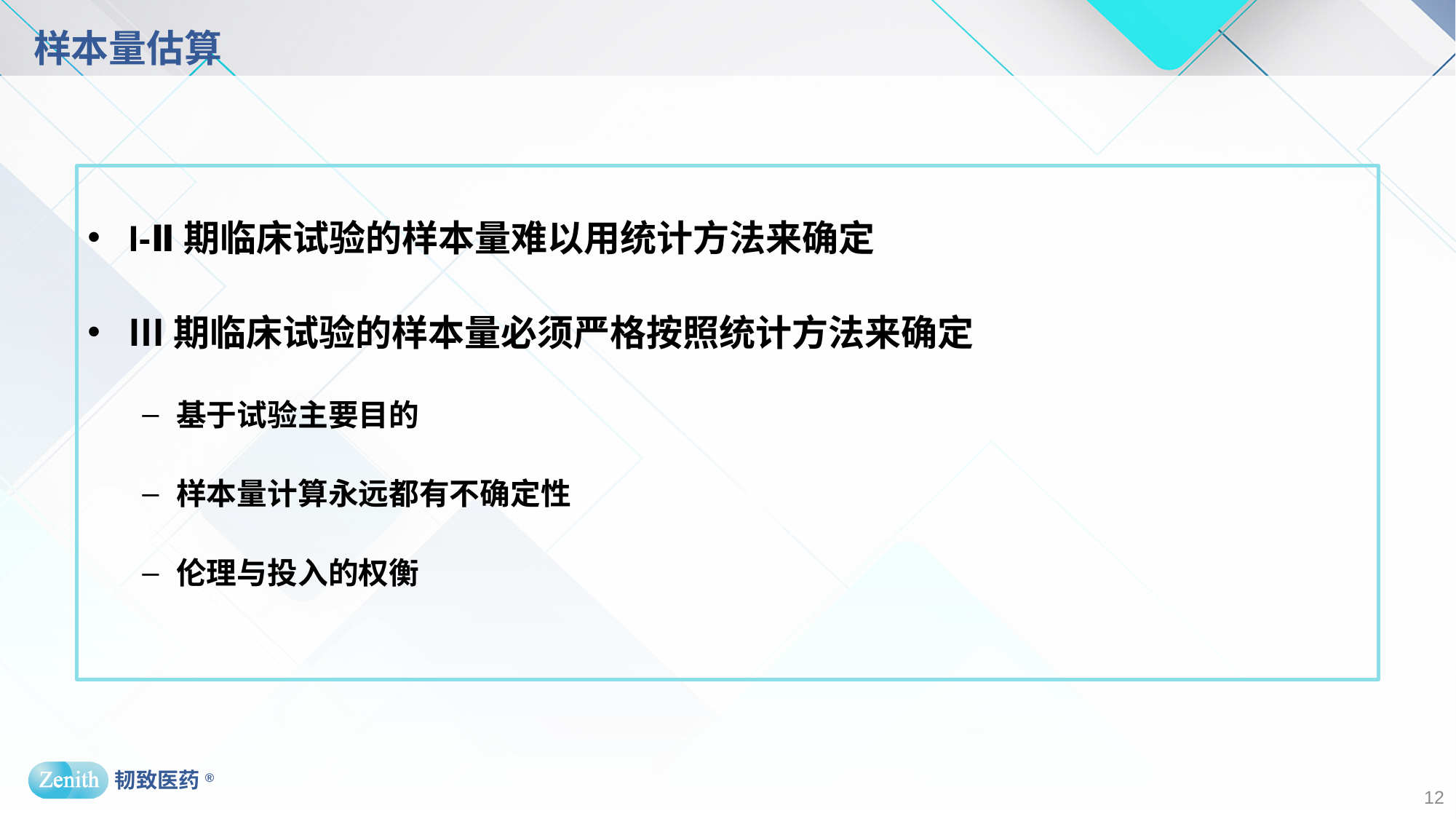

# 样本量估算
I-Ⅱ期临床试验的样本量难以用统计方法来确定
Ⅲ期临床试验的样本量必须严格按照统计方法来确定
基于试验主要目的
样本量计算永远都有不确定性
伦理与投入的权衡
12